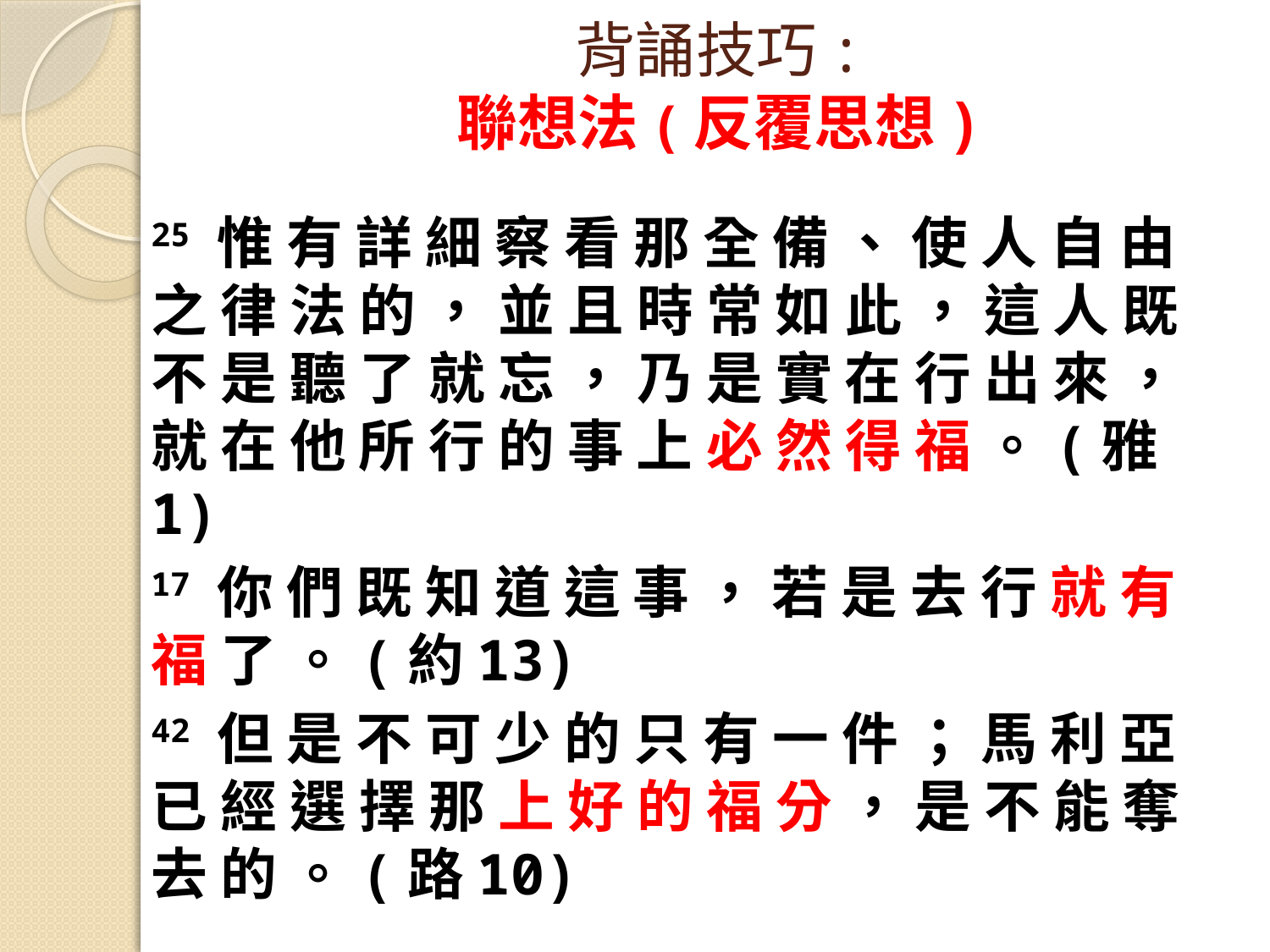

# 背誦技巧: 聯想法(反覆思想)
25 惟 有 詳 細 察 看 那 全 備 、 使 人 自 由 之 律 法 的 ， 並 且 時 常 如 此 ， 這 人 既 不 是 聽 了 就 忘 ， 乃 是 實 在 行 出 來 ， 就 在 他 所 行 的 事 上 必 然 得 福 。(雅1)
17 你 們 既 知 道 這 事 ， 若 是 去 行 就 有 福 了 。(約13)
42 但 是 不 可 少 的 只 有 一 件 ； 馬 利 亞 已 經 選 擇 那 上 好 的 福 分 ， 是 不 能 奪 去 的 。(路10)